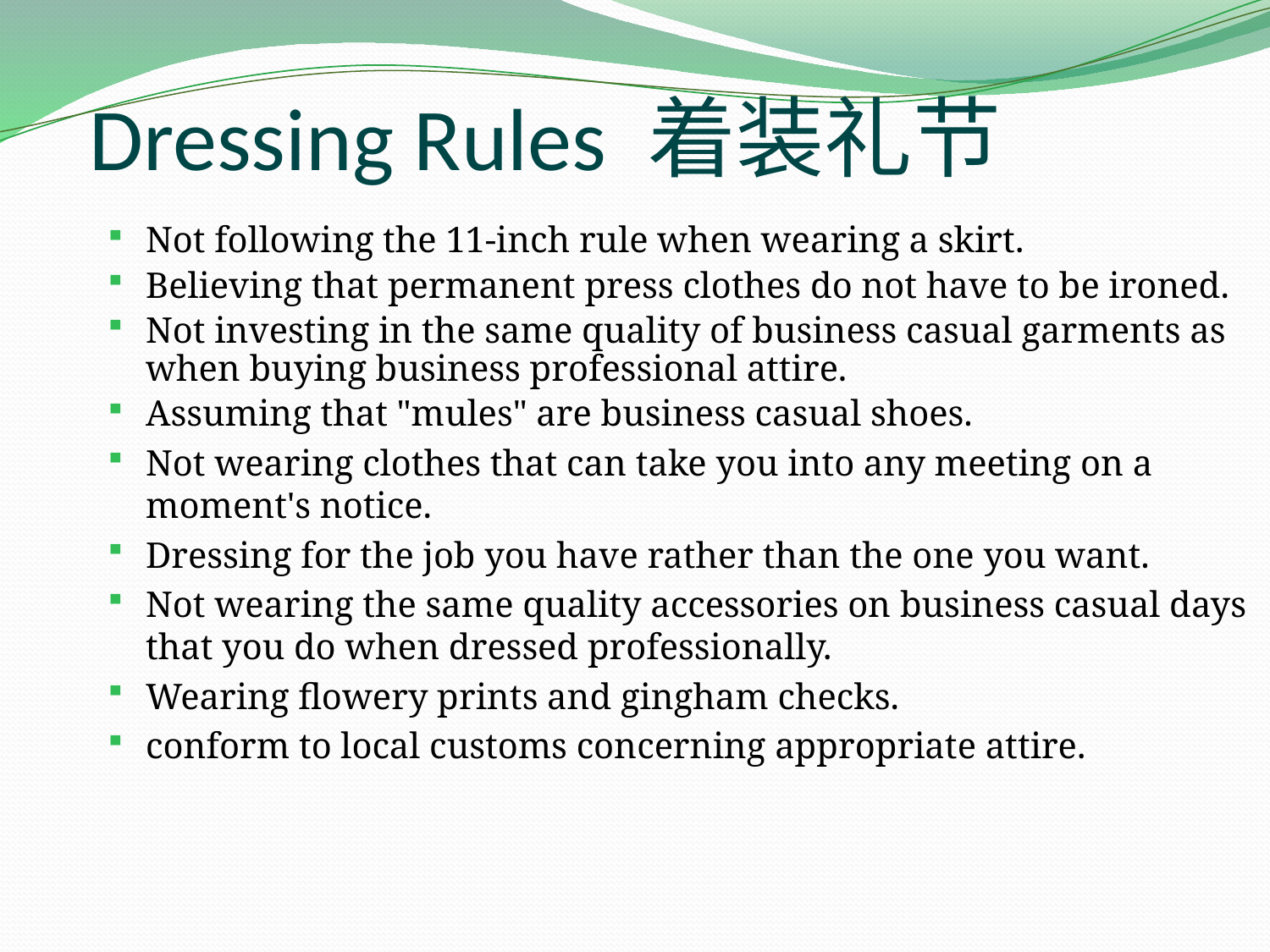

# Dressing Rules 着装礼节
Not following the 11-inch rule when wearing a skirt.
Believing that permanent press clothes do not have to be ironed.
Not investing in the same quality of business casual garments as when buying business professional attire.
Assuming that "mules" are business casual shoes.
Not wearing clothes that can take you into any meeting on a moment's notice.
Dressing for the job you have rather than the one you want.
Not wearing the same quality accessories on business casual days that you do when dressed professionally.
Wearing flowery prints and gingham checks.
conform to local customs concerning appropriate attire.